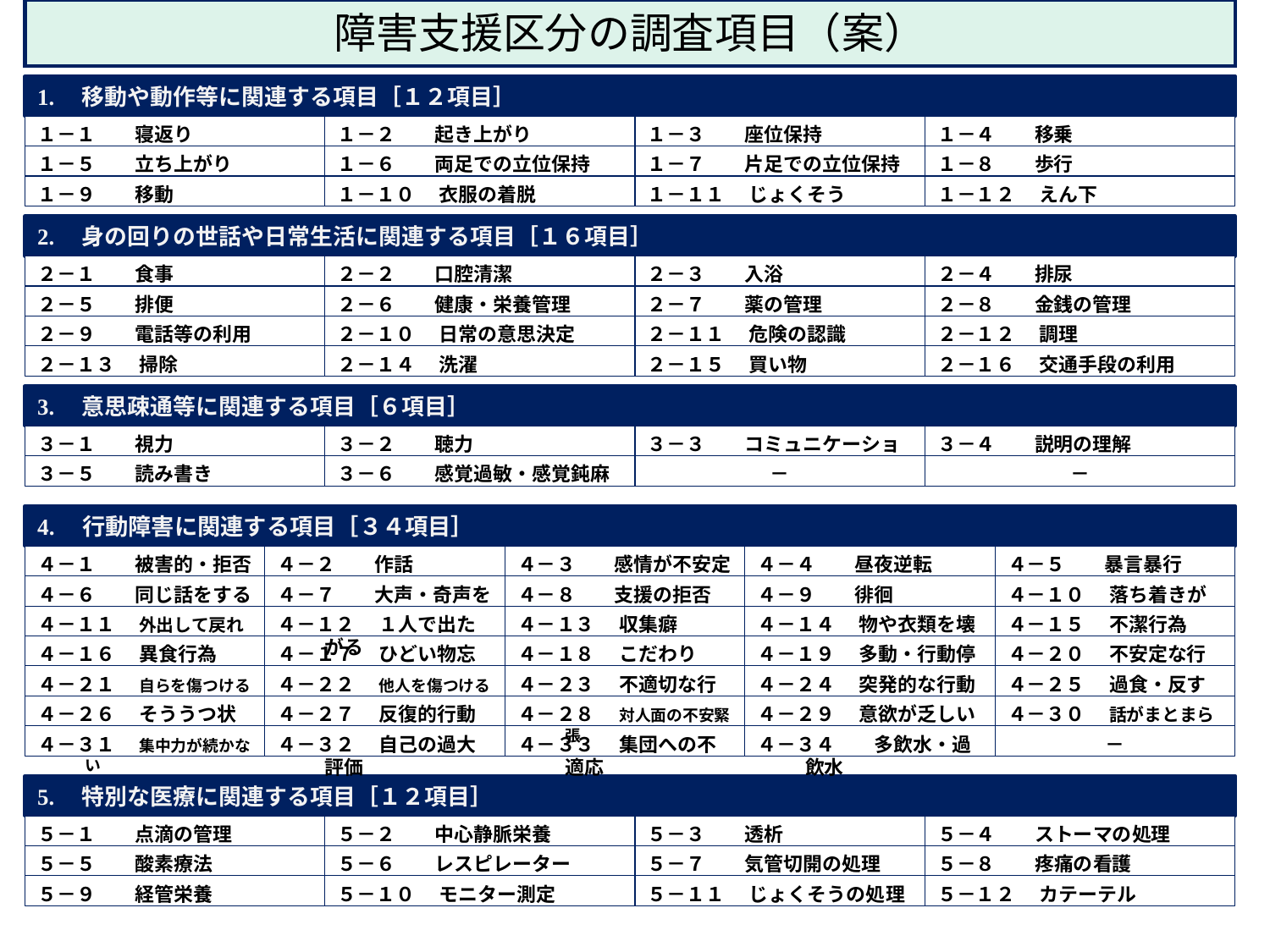

障害支援区分の調査項目（案）
1.　移動や動作等に関連する項目［１２項目］
１－１　　寝返り
１－２　　起き上がり
１－３　　座位保持
１－４　　移乗
１－５　　立ち上がり
１－６　　両足での立位保持
１－７　　片足での立位保持
１－８　　歩行
１－９　　移動
１－１０　 衣服の着脱
１－１１　 じょくそう
１－１２　 えん下
2.　身の回りの世話や日常生活に関連する項目［１６項目］
２－１　　食事
２－２　　口腔清潔
２－３　　入浴
２－４　　排尿
２－５　　排便
２－６　　健康・栄養管理
２－７　　薬の管理
２－８　　金銭の管理
２－９　　電話等の利用
２－１０　 日常の意思決定
２－１１　 危険の認識
２－１２　 調理
２－１３　 掃除
２－１４　 洗濯
２－１５　 買い物
２－１６　 交通手段の利用
3.　意思疎通等に関連する項目［６項目］
３－１　　視力
３－２　　聴力
３－３　　コミュニケーション
３－４　　説明の理解
３－５　　読み書き
３－６　　感覚過敏・感覚鈍麻
－
－
4.　行動障害に関連する項目［３４項目］
４－１　　被害的・拒否的
４－２　　作話
４－３　　感情が不安定
４－４　　昼夜逆転
４－５　　暴言暴行
４－６　　同じ話をする
４－７　　大声・奇声を出す
４－８　　支援の拒否
４－９　　徘徊
４－１０　 落ち着きがない
４－１１　 外出して戻れない
４－１２　 １人で出たがる
４－１３　 収集癖

４－１４　 物や衣類を壊す
４－１５　 不潔行為
４－１６　 異食行為
４－１７　 ひどい物忘れ
４－１８　 こだわり
４－１９　 多動・行動停止
４－２０　 不安定な行動
４－２１　 自らを傷つける行為
４－２２　 他人を傷つける行為
４－２３　 不適切な行為
４－２４　 突発的な行動
４－２５　 過食・反すう等
４－２６　 そううつ状態
４－２７　 反復的行動
４－２８　 対人面の不安緊張
４－２９　 意欲が乏しい
４－３０　 話がまとまらない
４－３１　 集中力が続かない
４－３２　 自己の過大評価
４－３３　 集団への不適応
４－３４　　多飲水・過飲水
－
5.　特別な医療に関連する項目［１２項目］
５－１　　点滴の管理
５－２　　中心静脈栄養
５－３　　透析
５－４　　ストーマの処理
５－５　　酸素療法
５－６　　レスピレーター
５－７　　気管切開の処理
５－８　　疼痛の看護
５－９　　経管栄養
５－１０　 モニター測定
５－１１　 じょくそうの処理
５－１２　 カテーテル